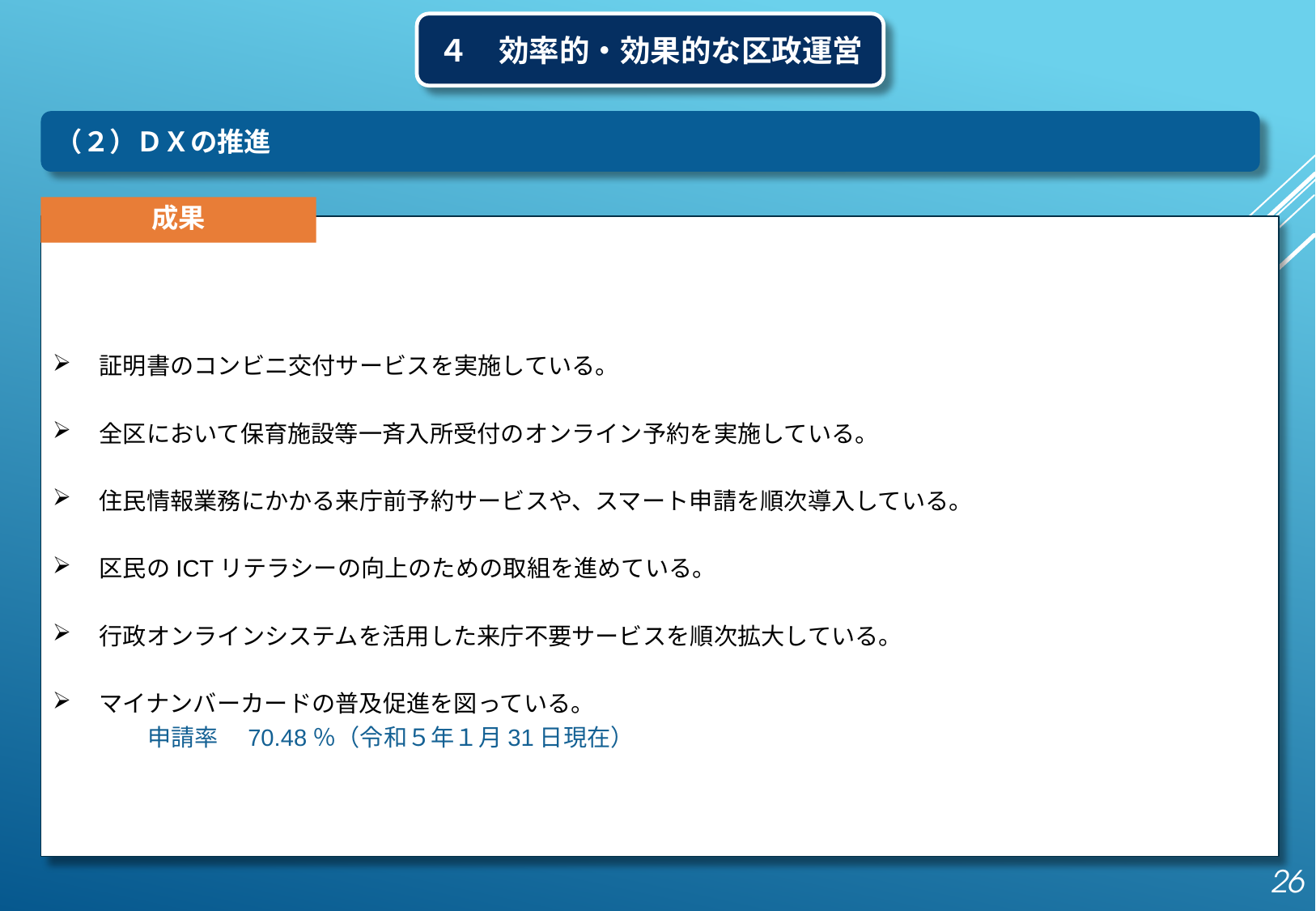

４　効率的・効果的な区政運営
（２）ＤＸの推進
成果

　証明書のコンビニ交付サービスを実施している。

　全区において保育施設等一斉入所受付のオンライン予約を実施している。

　住民情報業務にかかる来庁前予約サービスや、スマート申請を順次導入している。

　区民のICTリテラシーの向上のための取組を進めている。

　行政オンラインシステムを活用した来庁不要サービスを順次拡大している。

　マイナンバーカードの普及促進を図っている。
　　　　申請率　70.48％（令和５年１月31日現在）
26